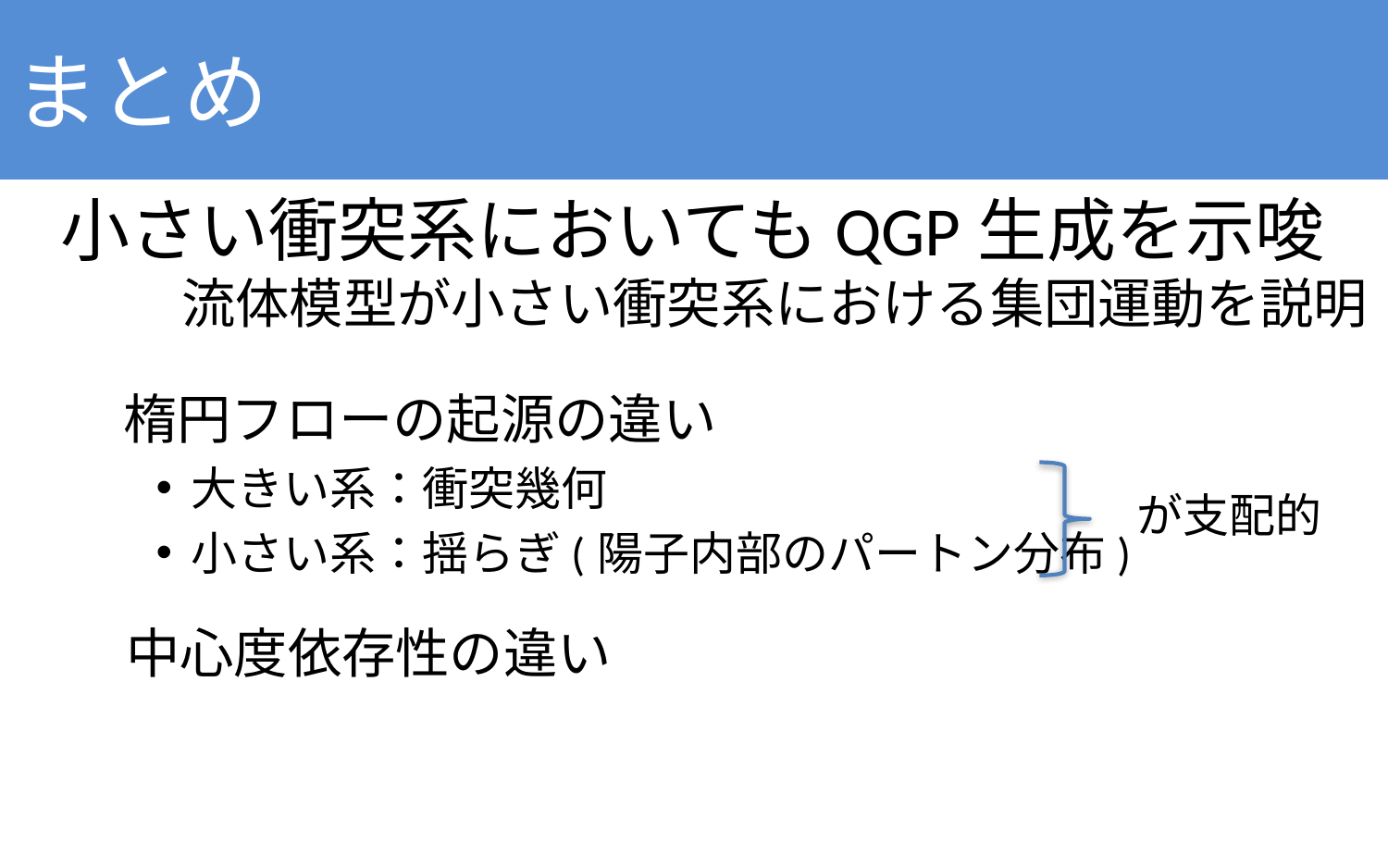

# まとめ
小さい衝突系においてもQGP生成を示唆
	流体模型が小さい衝突系における集団運動を説明
  楕円フローの起源の違い
大きい系：衝突幾何
小さい系：揺らぎ(陽子内部のパートン分布)

が支配的
中心度依存性の違い